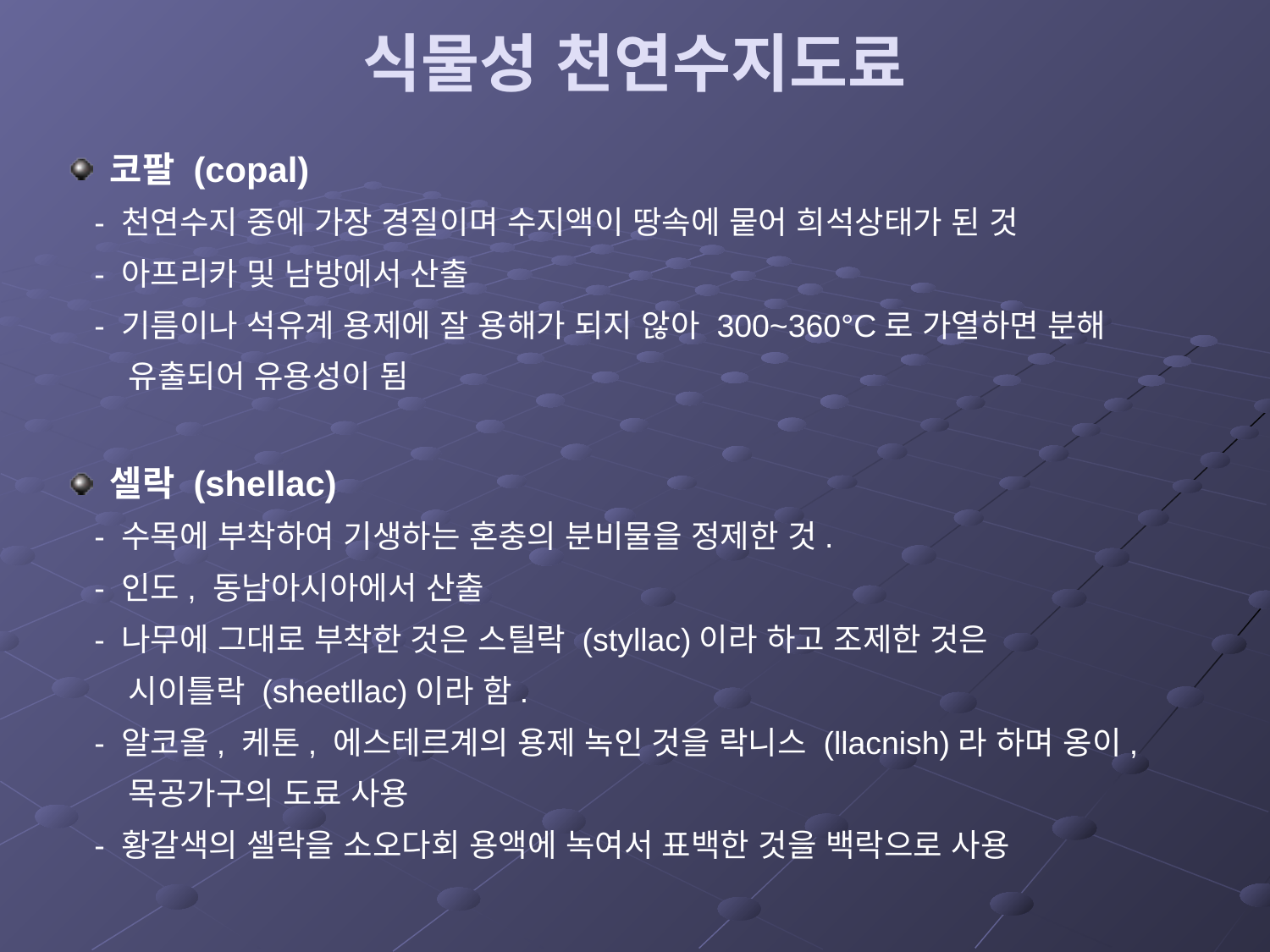

# 식물성 천연수지도료
코팔 (copal)
   - 천연수지 중에 가장 경질이며 수지액이 땅속에 뭍어 희석상태가 된 것
   - 아프리카 및 남방에서 산출
   - 기름이나 석유계 용제에 잘 용해가 되지 않아 300~360°C로 가열하면 분해
      유출되어 유용성이 됨

셀락 (shellac)
   - 수목에 부착하여 기생하는 혼충의 분비물을 정제한 것.
   - 인도, 동남아시아에서 산출
   - 나무에 그대로 부착한 것은 스틸락 (styllac)이라 하고 조제한 것은
      시이틀락 (sheetllac)이라 함.
   - 알코올, 케톤, 에스테르계의 용제 녹인 것을 락니스 (llacnish)라 하며 옹이,
      목공가구의 도료 사용
   - 황갈색의 셀락을 소오다회 용액에 녹여서 표백한 것을 백락으로 사용